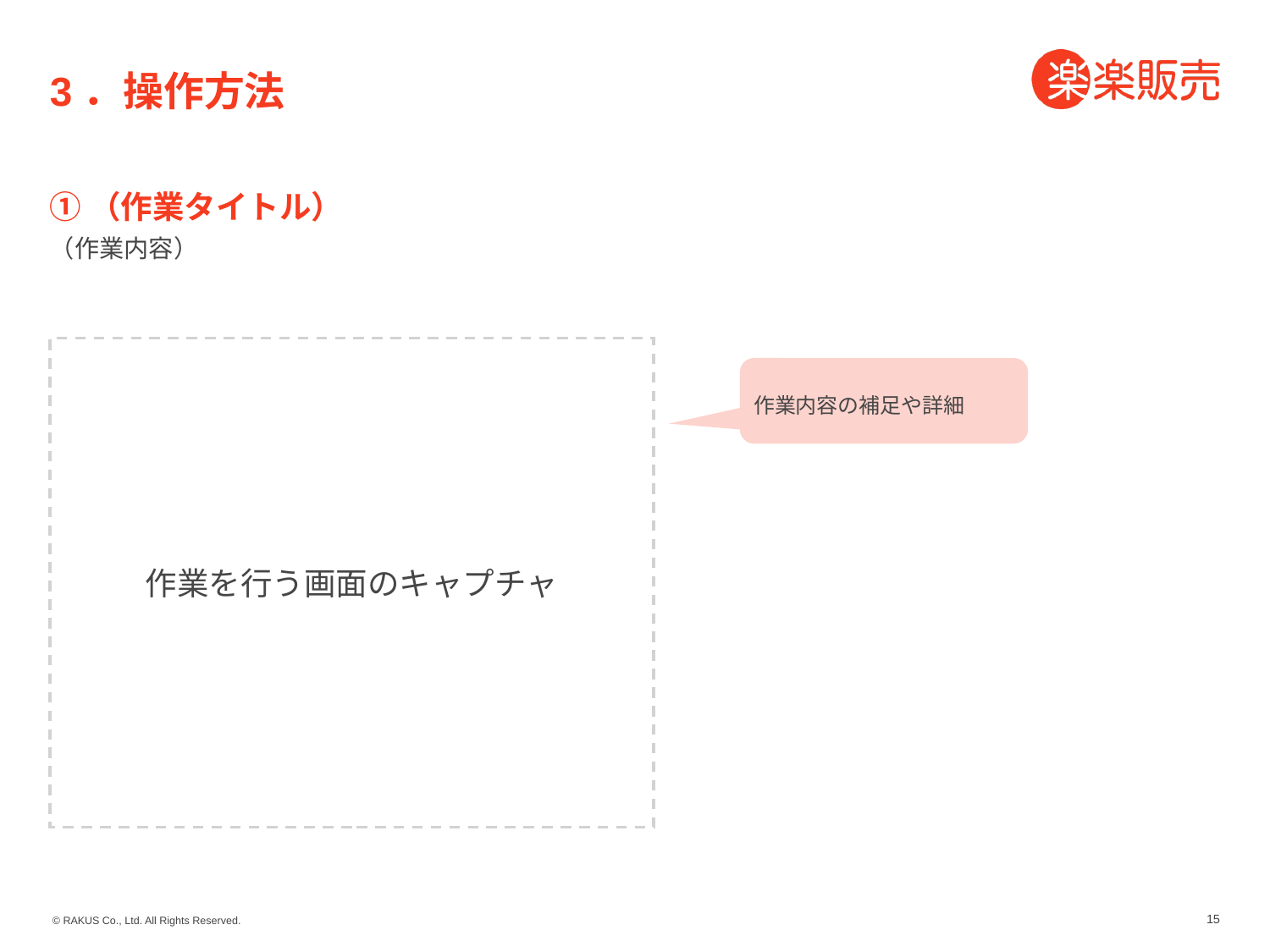

# 3．操作方法
①（作業タイトル）
（作業内容）

作業内容の補足や詳細
作業を行う画面のキャプチャ
15